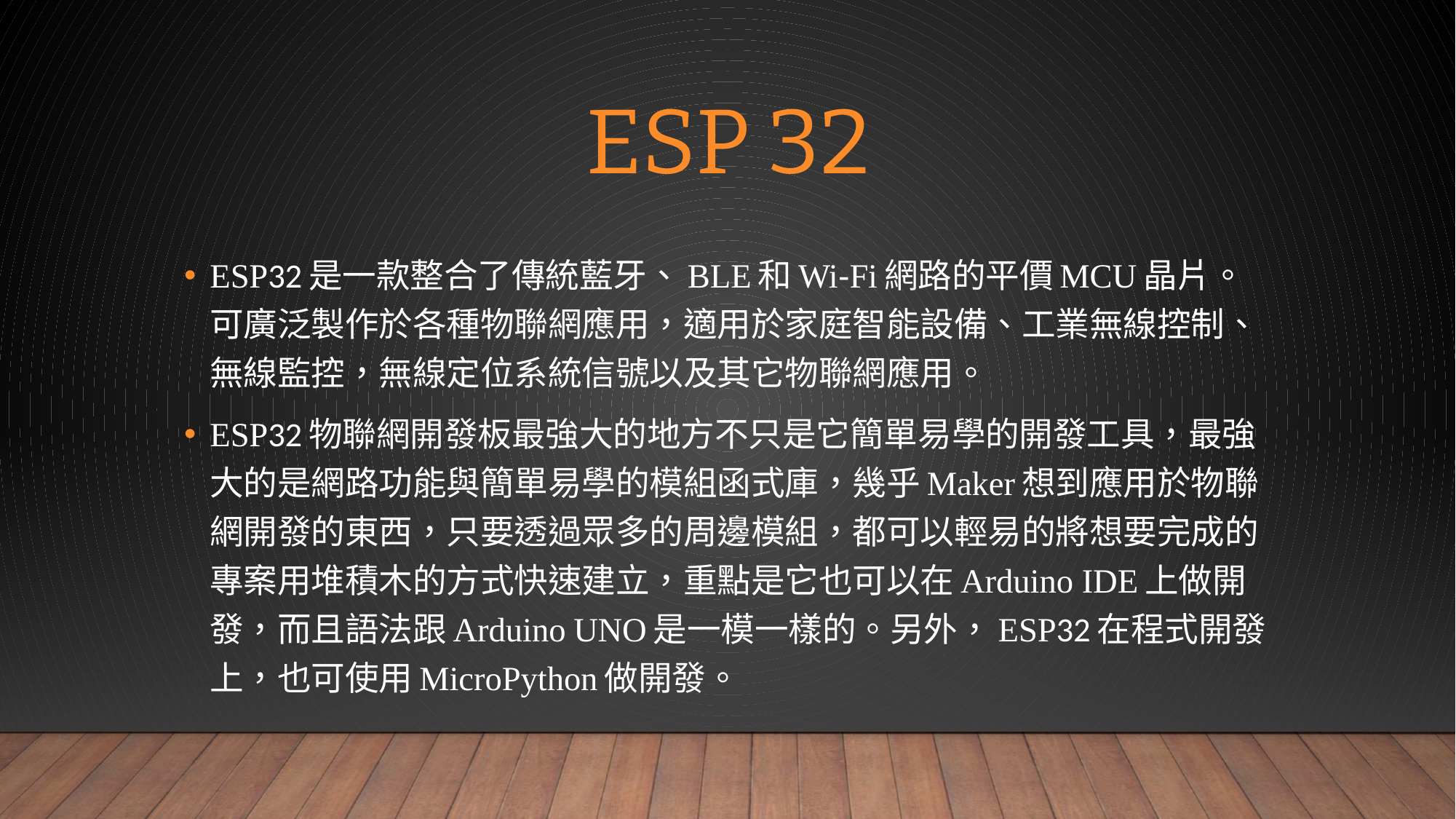

# ESP 32
ESP32是一款整合了傳統藍牙、BLE和Wi-Fi網路的平價MCU晶片。可廣泛製作於各種物聯網應用，適用於家庭智能設備、工業無線控制、無線監控，無線定位系統信號以及其它物聯網應用。
ESP32物聯網開發板最強大的地方不只是它簡單易學的開發工具，最強大的是網路功能與簡單易學的模組函式庫，幾乎Maker想到應用於物聯網開發的東西，只要透過眾多的周邊模組，都可以輕易的將想要完成的專案用堆積木的方式快速建立，重點是它也可以在Arduino IDE上做開發，而且語法跟Arduino UNO是一模一樣的。另外，ESP32在程式開發上，也可使用MicroPython做開發。